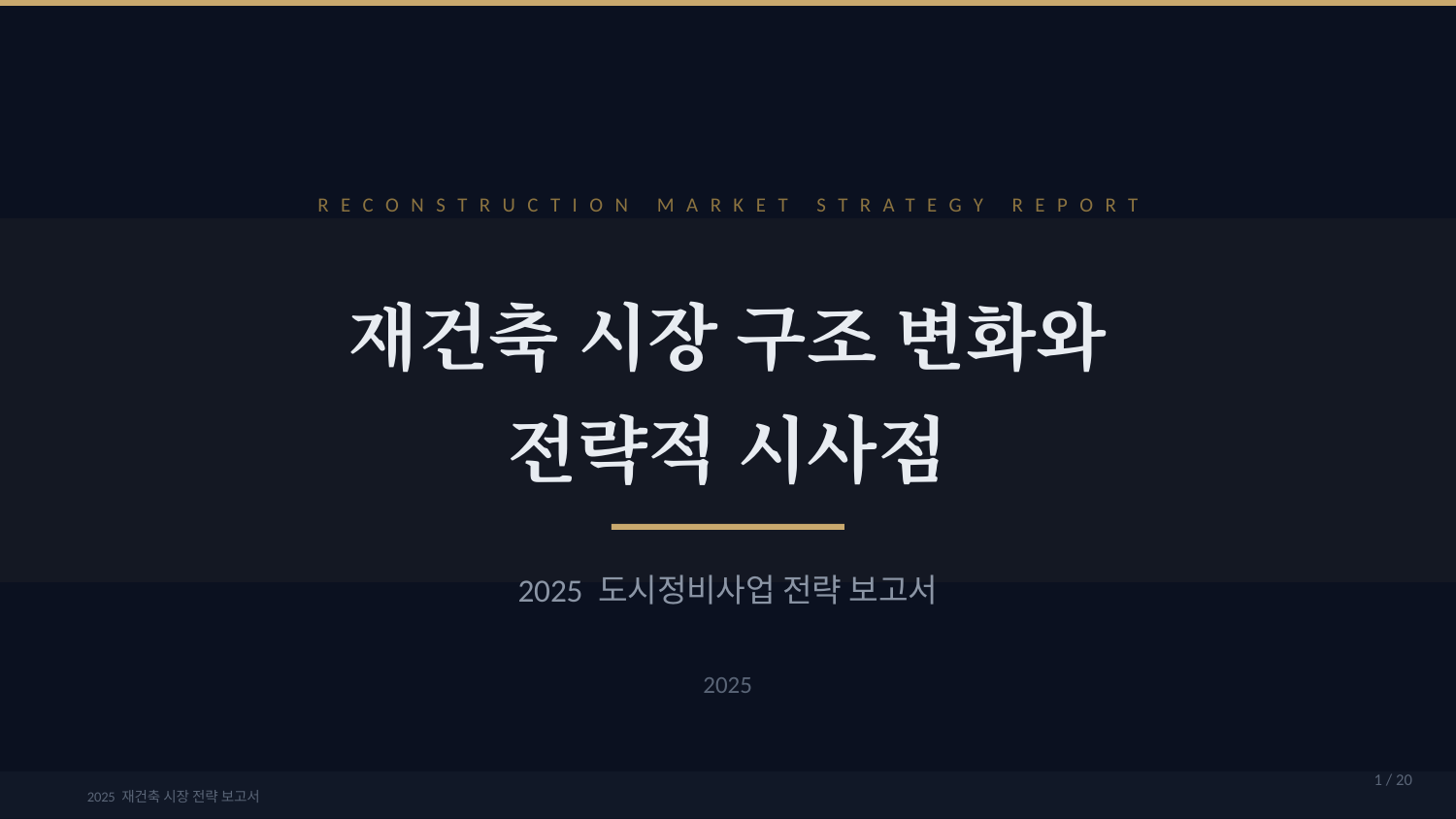

RECONSTRUCTION MARKET STRATEGY REPORT

재건축 시장 구조 변화와
전략적 시사점

2025 도시정비사업 전략 보고서
2025
1 / 20

2025 재건축 시장 전략 보고서